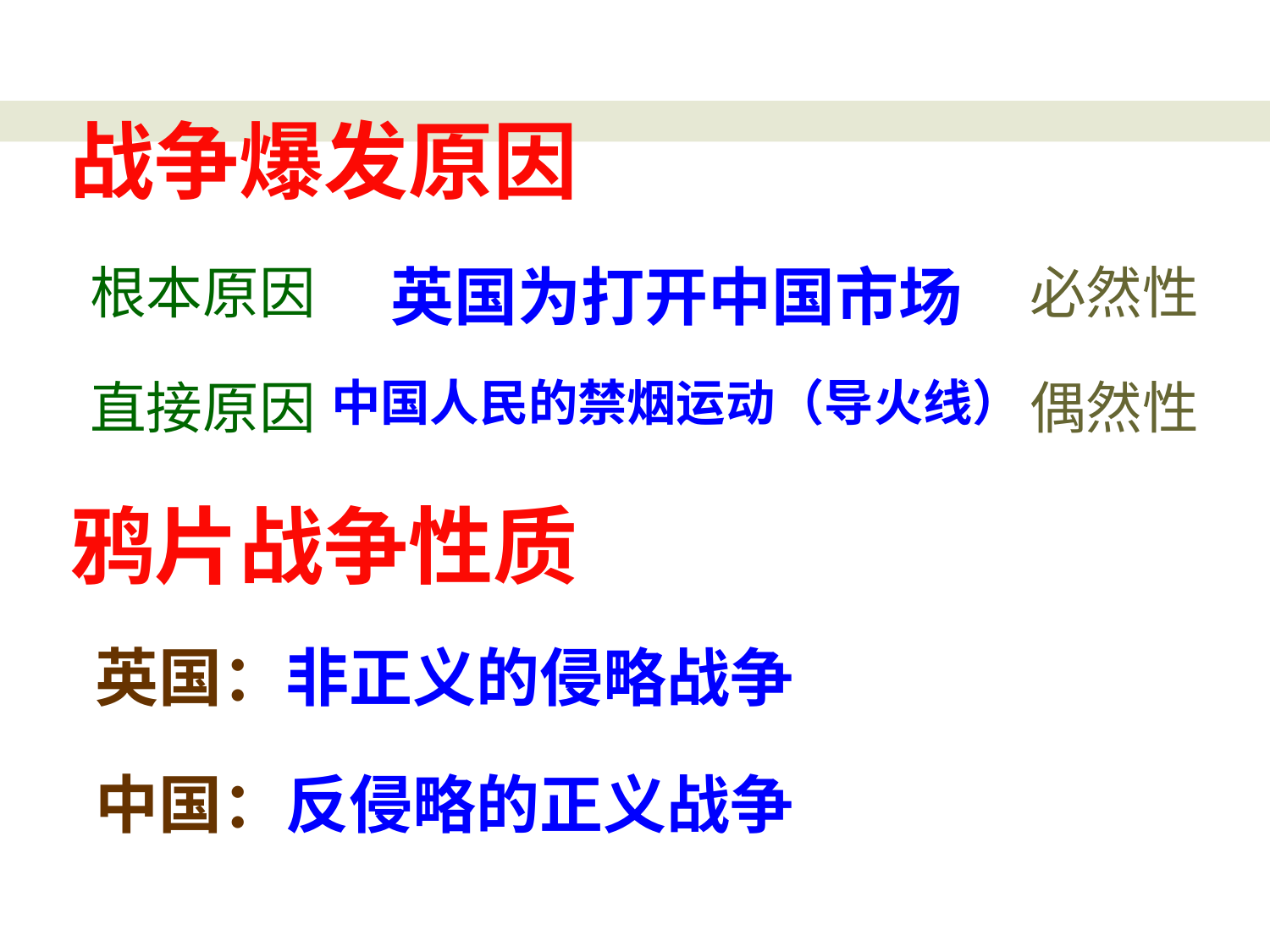

战争爆发原因
根本原因
英国为打开中国市场
必然性
直接原因
中国人民的禁烟运动（导火线）
偶然性
鸦片战争性质
英国：非正义的侵略战争
中国：反侵略的正义战争